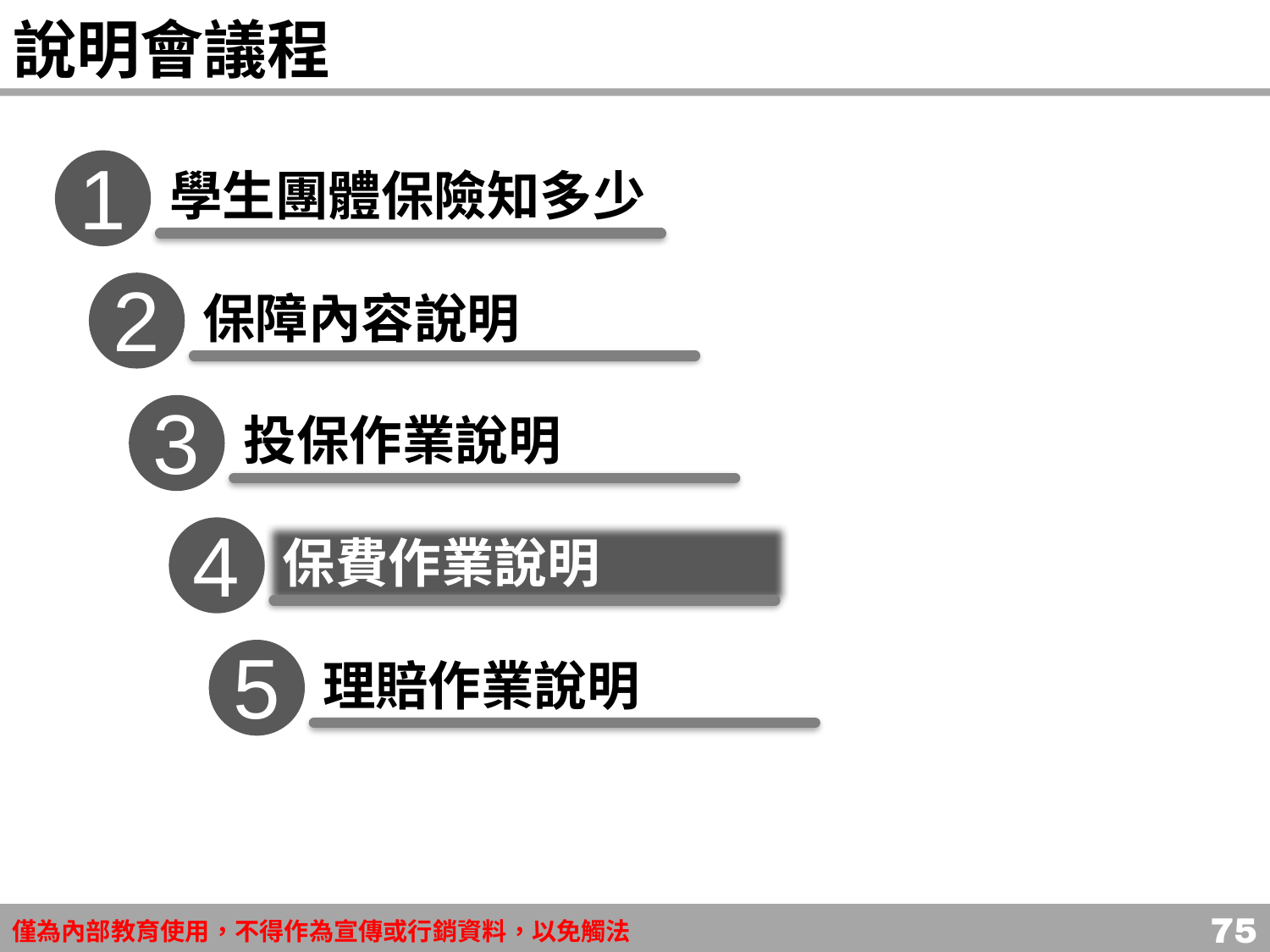

# 說明會議程
1

學生團體保險知多少
2

保障內容說明
3

投保作業說明作業說明
4

保費作業說明

5

理賠作業說明
75